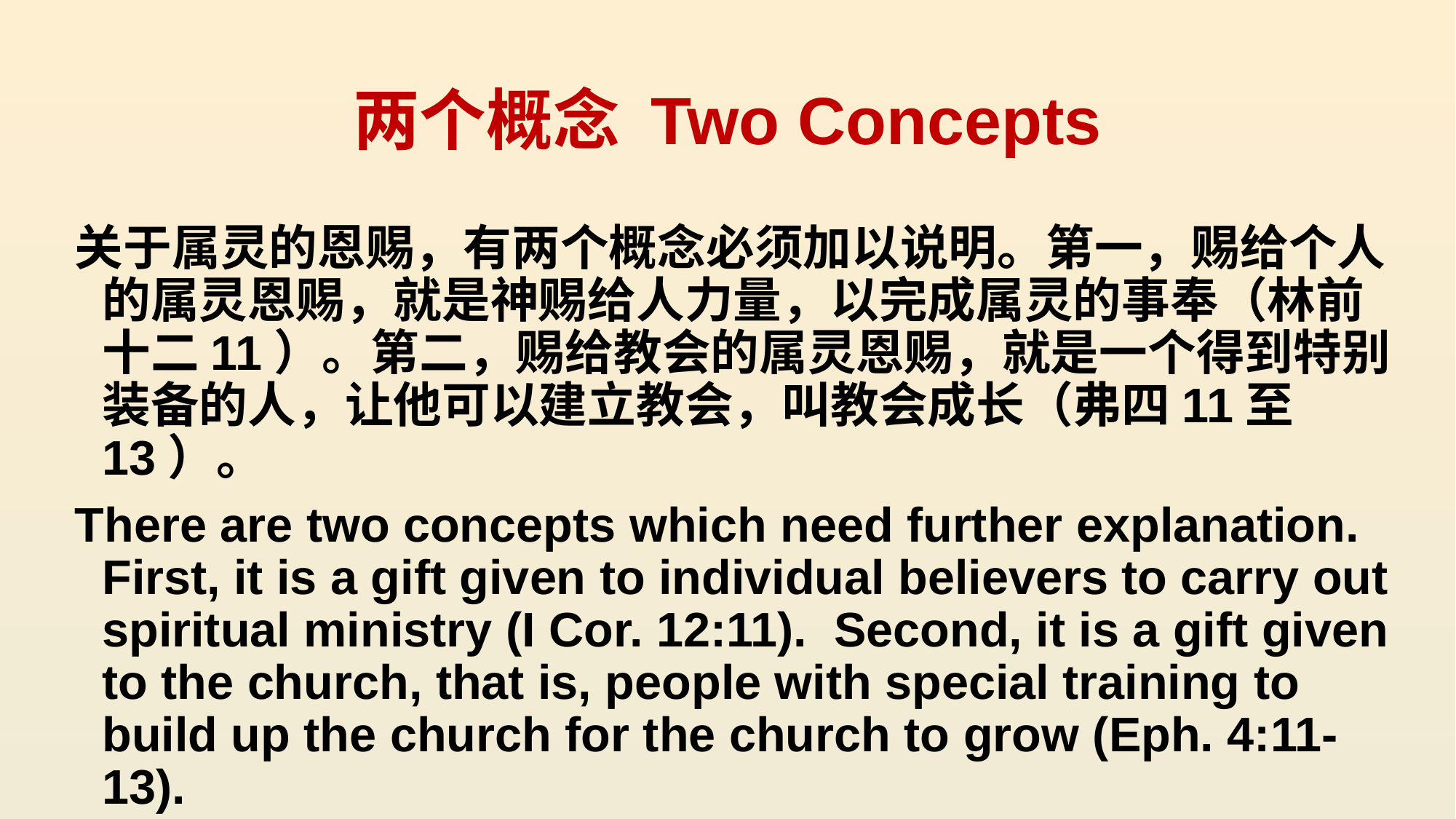

# 两个概念 Two Concepts
关于属灵的恩赐，有两个概念必须加以说明。第一，赐给个人的属灵恩赐，就是神赐给人力量，以完成属灵的事奉（林前十二11）。第二，赐给教会的属灵恩赐，就是一个得到特别装备的人，让他可以建立教会，叫教会成长（弗四11至13）。
There are two concepts which need further explanation.  First, it is a gift given to individual believers to carry out spiritual ministry (I Cor. 12:11).  Second, it is a gift given to the church, that is, people with special training to build up the church for the church to grow (Eph. 4:11-13).